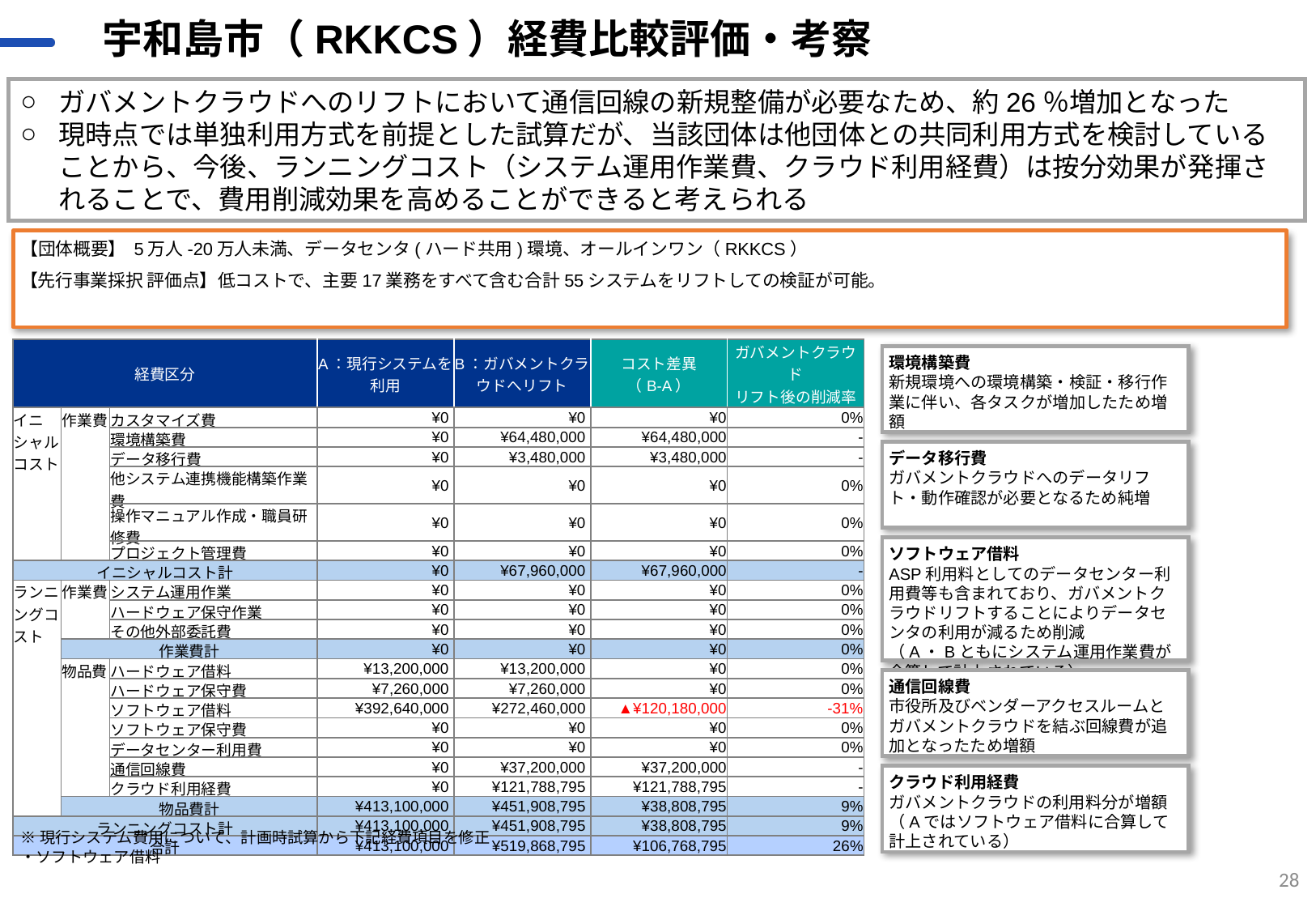

# 宇和島市（RKKCS）経費比較評価・考察
ガバメントクラウドへのリフトにおいて通信回線の新規整備が必要なため、約26％増加となった
現時点では単独利用方式を前提とした試算だが、当該団体は他団体との共同利用方式を検討していることから、今後、ランニングコスト（システム運用作業費、クラウド利用経費）は按分効果が発揮されることで、費用削減効果を高めることができると考えられる
【団体概要】 5万人-20万人未満、データセンタ(ハード共用)環境、オールインワン（RKKCS）
【先行事業採択 評価点】低コストで、主要17業務をすべて含む合計55システムをリフトしての検証が可能。
| 経費区分 |  |  | A：現行システムを 利用 | B：ガバメントクラウドへリフト | コスト差異 （B-A） | ガバメントクラウド リフト後の削減率 |
| --- | --- | --- | --- | --- | --- | --- |
| イニシャルコスト | 作業費 | カスタマイズ費 | ¥0 | ¥0 | ¥0 | 0% |
|  |  | 環境構築費 | ¥0 | ¥64,480,000 | ¥64,480,000 | - |
|  |  | データ移行費 | ¥0 | ¥3,480,000 | ¥3,480,000 | - |
|  |  | 他システム連携機能構築作業費 | ¥0 | ¥0 | ¥0 | 0% |
|  |  | 操作マニュアル作成・職員研修費 | ¥0 | ¥0 | ¥0 | 0% |
|  |  | プロジェクト管理費 | ¥0 | ¥0 | ¥0 | 0% |
| イニシャルコスト計 |  |  | ¥0 | ¥67,960,000 | ¥67,960,000 | - |
| ランニングコスト | 作業費 | システム運用作業 | ¥0 | ¥0 | ¥0 | 0% |
|  |  | ハードウェア保守作業 | ¥0 | ¥0 | ¥0 | 0% |
|  |  | その他外部委託費 | ¥0 | ¥0 | ¥0 | 0% |
|  | 作業費計 |  | ¥0 | ¥0 | ¥0 | 0% |
|  | 物品費 | ハードウェア借料 | ¥13,200,000 | ¥13,200,000 | ¥0 | 0% |
|  |  | ハードウェア保守費 | ¥7,260,000 | ¥7,260,000 | ¥0 | 0% |
|  |  | ソフトウェア借料 | ¥392,640,000 | ¥272,460,000 | ▲¥120,180,000 | -31% |
|  |  | ソフトウェア保守費 | ¥0 | ¥0 | ¥0 | 0% |
|  |  | データセンター利用費 | ¥0 | ¥0 | ¥0 | 0% |
|  |  | 通信回線費 | ¥0 | ¥37,200,000 | ¥37,200,000 | - |
|  |  | クラウド利用経費 | ¥0 | ¥121,788,795 | ¥121,788,795 | - |
|  | 物品費計 |  | ¥413,100,000 | ¥451,908,795 | ¥38,808,795 | 9% |
| ランニングコスト計 |  |  | ¥413,100,000 | ¥451,908,795 | ¥38,808,795 | 9% |
| 合計 |  |  | ¥413,100,000 | ¥519,868,795 | ¥106,768,795 | 26% |
環境構築費
新規環境への環境構築・検証・移行作業に伴い、各タスクが増加したため増額
データ移行費
ガバメントクラウドへのデータリフト・動作確認が必要となるため純増
ソフトウェア借料
ASP利用料としてのデータセンター利用費等も含まれており、ガバメントクラウドリフトすることによりデータセンタの利用が減るため削減
（A・Bともにシステム運用作業費が合算して計上されている）
通信回線費
市役所及びベンダーアクセスルームとガバメントクラウドを結ぶ回線費が追加となったため増額
クラウド利用経費
ガバメントクラウドの利用料分が増額
（Aではソフトウェア借料に合算して計上されている）

※現行システム費用について、計画時試算から下記経費項目を修正
・ソフトウェア借料
28